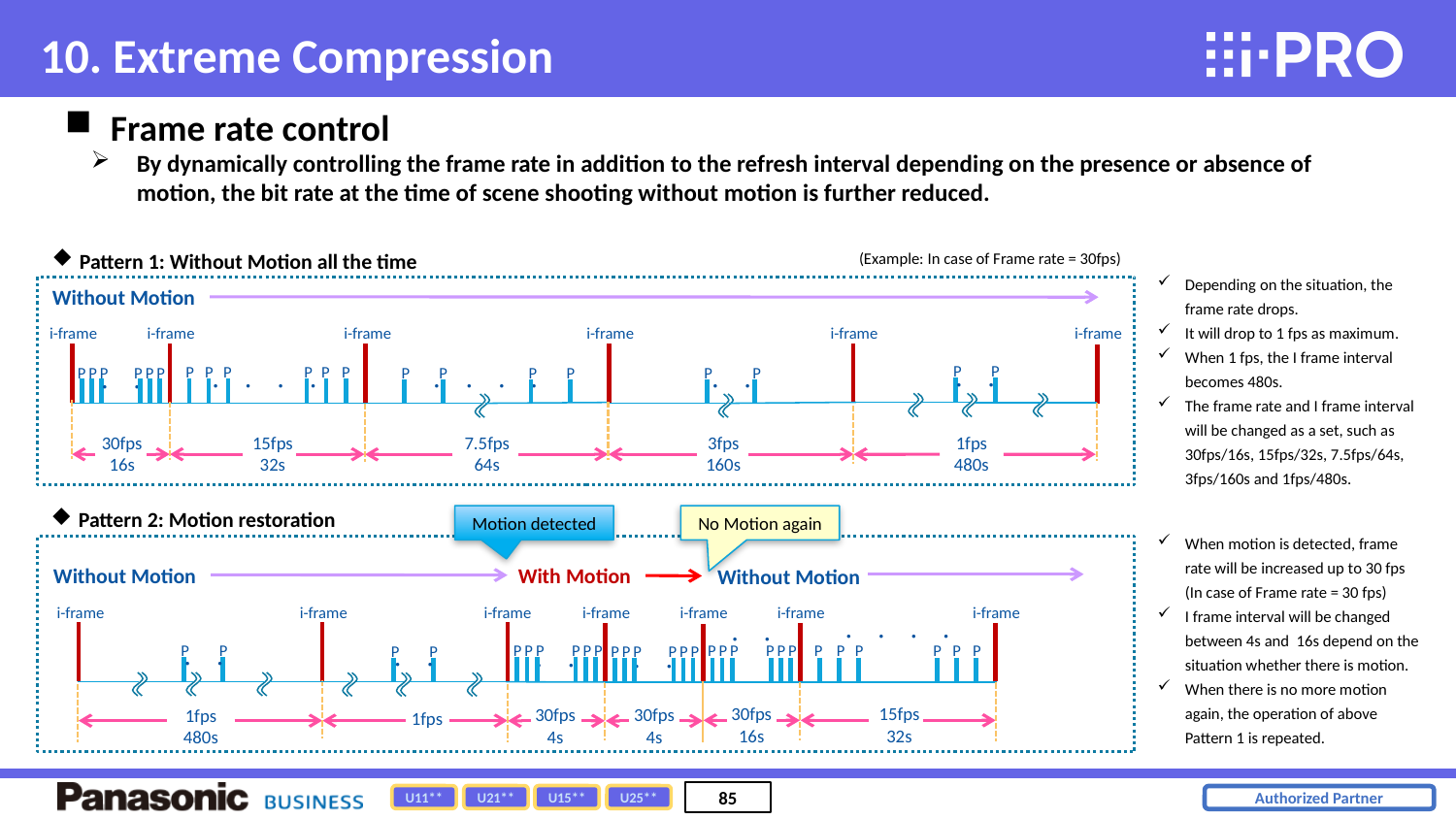

10. Extreme Compression
Frame rate control
By dynamically controlling the frame rate in addition to the refresh interval depending on the presence or absence of motion, the bit rate at the time of scene shooting without motion is further reduced.
Pattern 1: Without Motion all the time
(Example: In case of Frame rate = 30fps)
Depending on the situation, the frame rate drops.
It will drop to 1 fps as maximum.
When 1 fps, the I frame interval becomes 480s.
The frame rate and I frame interval will be changed as a set, such as 30fps/16s, 15fps/32s, 7.5fps/64s, 3fps/160s and 1fps/480s.
Without Motion

i-frame
i-frame
i-frame
i-frame
i-frame
i-frame
P          P
P    P   P
P   P    P
・　・　・　・
P P P
P P P
P               P
・　・
・　・
・　・　・　・
 P           P
 P           P
・　・

30fps
16s
15fps
32s
7.5fps
64s
3fps
160s
1fps
480s
Pattern 2: Motion restoration
Motion detected
No Motion again
When motion is detected, frame rate will be increased up to 30 fps (In case of Frame rate = 30 fps)
I frame interval will be changed between 4s and  16s depend on the situation whether there is motion.
When there is no more motion again, the operation of above Pattern 1 is repeated.

Without Motion
With Motion
Without Motion
i-frame
i-frame
i-frame
・　・　・　・
P    P   P
P    P    P
・　・
P P P
P P P
30fps
16s
15fps
32s
i-frame
i-frame
i-frame
i-frame
P P P
P P P
P P P
P P P
・　・
・　・
30fps
4s
30fps
4s
1fps
480s
1fps

P          P
P          P
・　・
・　・

U11**
U21**
U15**
U25**